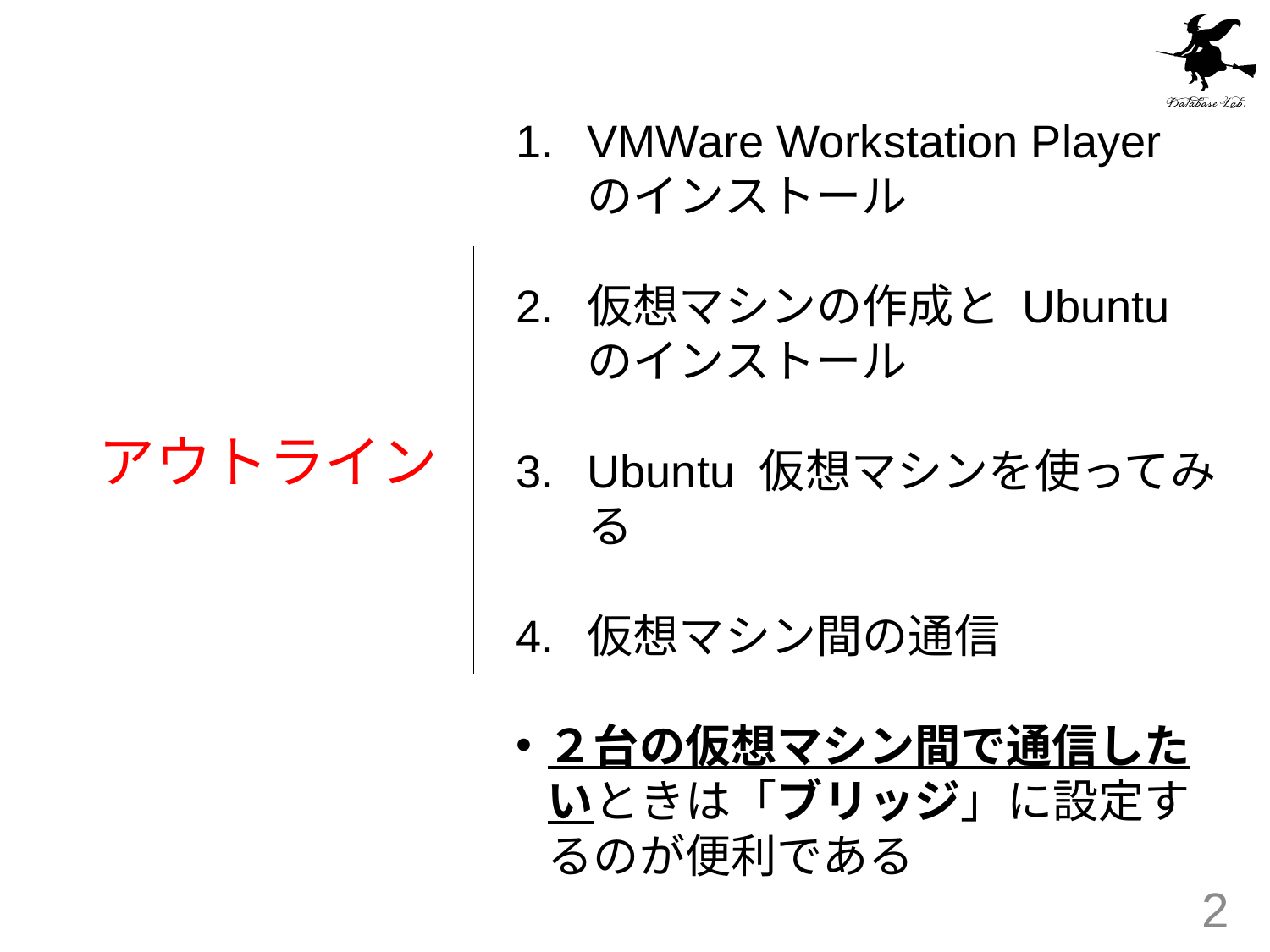

VMWare Workstation Player のインストール

仮想マシンの作成と Ubuntu のインストール

Ubuntu 仮想マシンを使ってみる

仮想マシン間の通信

２台の仮想マシン間で通信したいときは「ブリッジ」に設定するのが便利である
# アウトライン
2